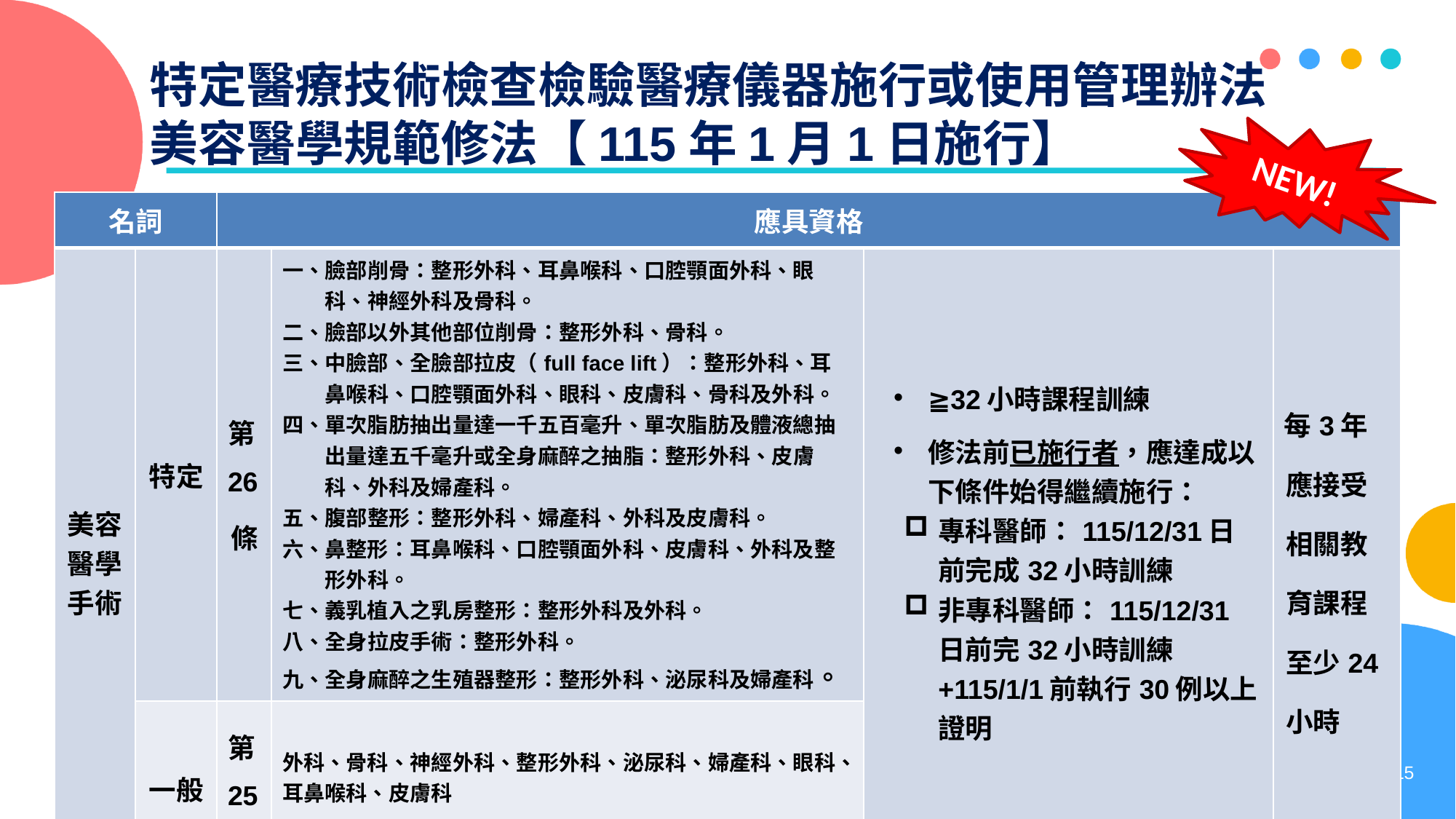

# 特定醫療技術檢查檢驗醫療儀器施行或使用管理辦法美容醫學規範修法【115年1月1日施行】
NEW!
| 名詞 | 名詞 | 應具資格 |  |  |  |
| --- | --- | --- | --- | --- | --- |
| 美容醫學手術 | 特定 | 第26條 | 一、臉部削骨：整形外科、耳鼻喉科、口腔顎面外科、眼科、神經外科及骨科。 二、臉部以外其他部位削骨：整形外科、骨科。 三、中臉部、全臉部拉皮（full face lift）：整形外科、耳鼻喉科、口腔顎面外科、眼科、皮膚科、骨科及外科。 四、單次脂肪抽出量達一千五百毫升、單次脂肪及體液總抽出量達五千毫升或全身麻醉之抽脂：整形外科、皮膚科、外科及婦產科。 五、腹部整形：整形外科、婦產科、外科及皮膚科。 六、鼻整形：耳鼻喉科、口腔顎面外科、皮膚科、外科及整形外科。 七、義乳植入之乳房整形：整形外科及外科。 八、全身拉皮手術：整形外科。 九、全身麻醉之生殖器整形：整形外科、泌尿科及婦產科。 | ≧32小時課程訓練 修法前已施行者，應達成以下條件始得繼續施行： 專科醫師：115/12/31日前完成32小時訓練 非專科醫師：115/12/31日前完32小時訓練+115/1/1前執行30例以上證明 | 每3年應接受相關教育課程至少24小時 |
|  | 一般 | 第25條 | 外科、骨科、神經外科、整形外科、泌尿科、婦產科、眼科、耳鼻喉科、皮膚科 |  |  |
15